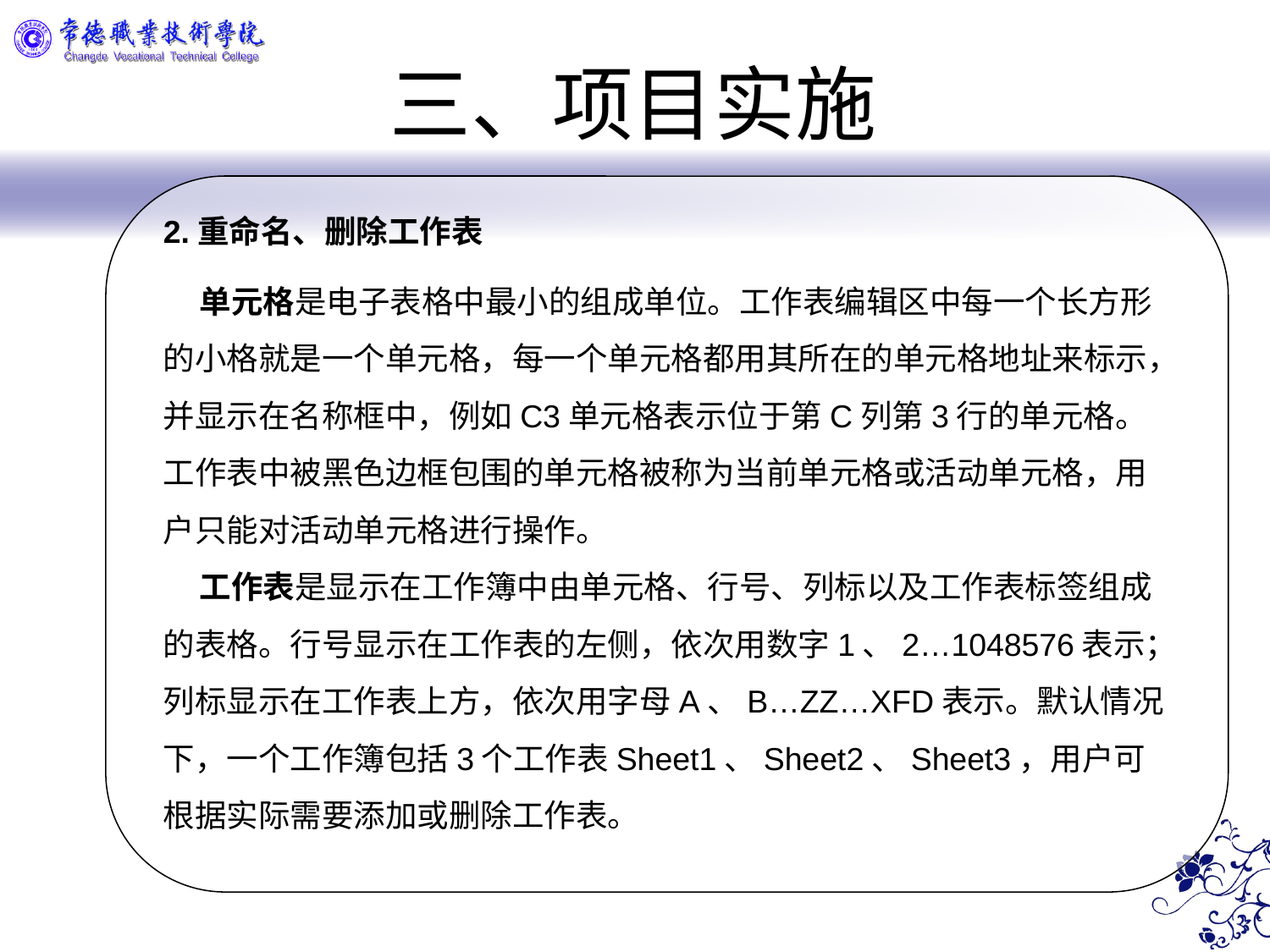

三、项目实施

2.重命名、删除工作表
    单元格是电子表格中最小的组成单位。工作表编辑区中每一个长方形的小格就是一个单元格，每一个单元格都用其所在的单元格地址来标示，并显示在名称框中，例如C3单元格表示位于第C列第3行的单元格。工作表中被黑色边框包围的单元格被称为当前单元格或活动单元格，用户只能对活动单元格进行操作。
    工作表是显示在工作簿中由单元格、行号、列标以及工作表标签组成的表格。行号显示在工作表的左侧，依次用数字1、2…1048576表示；列标显示在工作表上方，依次用字母A、B…ZZ…XFD表示。默认情况下，一个工作簿包括3个工作表Sheet1、Sheet2、Sheet3，用户可根据实际需要添加或删除工作表。